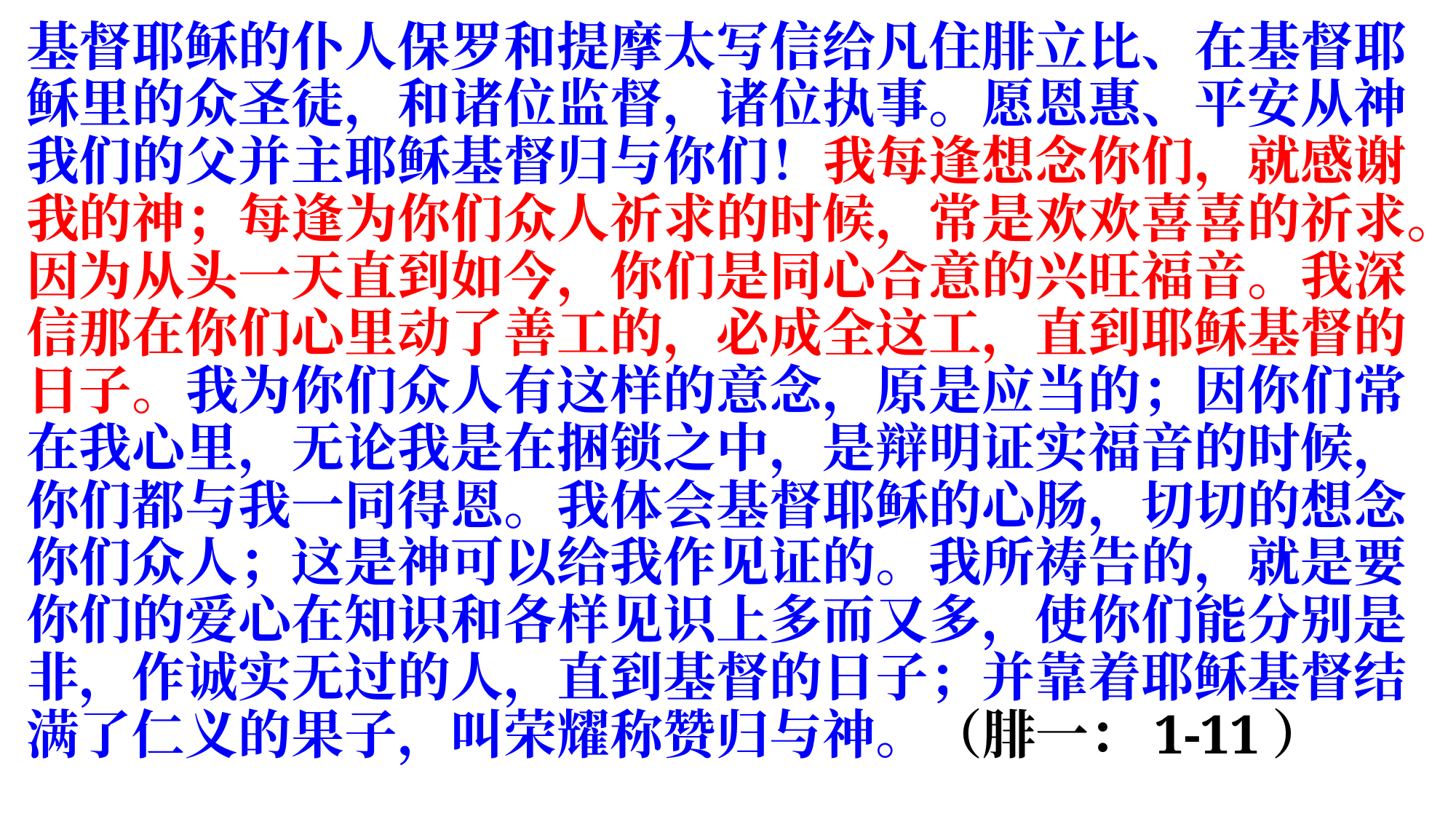

基督耶稣的仆人保罗和提摩太写信给凡住腓立比、在基督耶稣里的众圣徒，和诸位监督，诸位执事。愿恩惠、平安从神我们的父并主耶稣基督归与你们！我每逢想念你们，就感谢我的神；每逢为你们众人祈求的时候，常是欢欢喜喜的祈求。因为从头一天直到如今，你们是同心合意的兴旺福音。我深信那在你们心里动了善工的，必成全这工，直到耶稣基督的日子。我为你们众人有这样的意念，原是应当的；因你们常在我心里，无论我是在捆锁之中，是辩明证实福音的时候，你们都与我一同得恩。我体会基督耶稣的心肠，切切的想念你们众人；这是神可以给我作见证的。我所祷告的，就是要你们的爱心在知识和各样见识上多而又多，使你们能分别是非，作诚实无过的人，直到基督的日子；并靠着耶稣基督结满了仁义的果子，叫荣耀称赞归与神。（腓一：1-11）